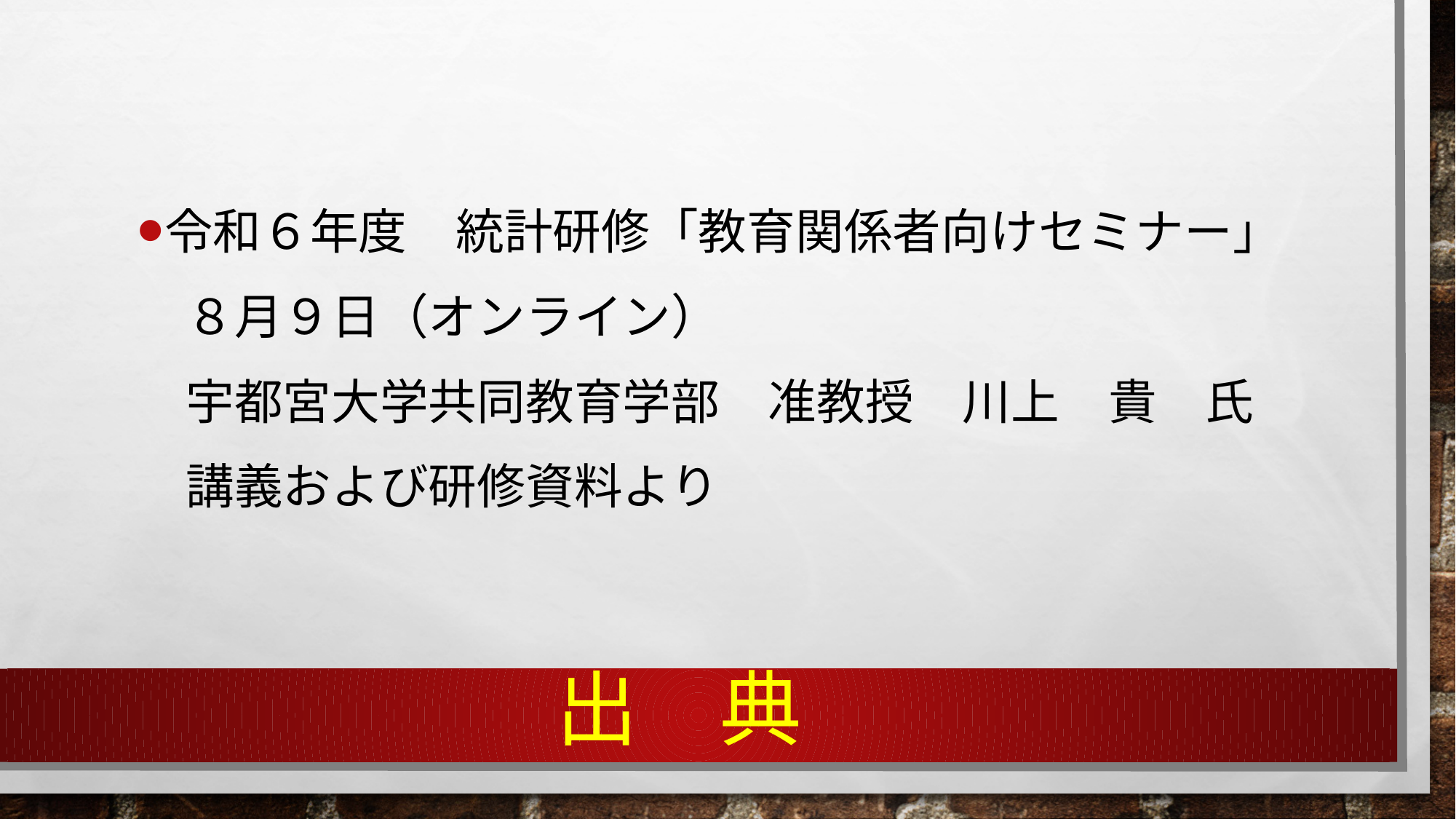

令和６年度　統計研修「教育関係者向けセミナー」
　８月９日（オンライン）
　宇都宮大学共同教育学部　准教授　川上　貴　氏
　講義および研修資料より

# 出　典